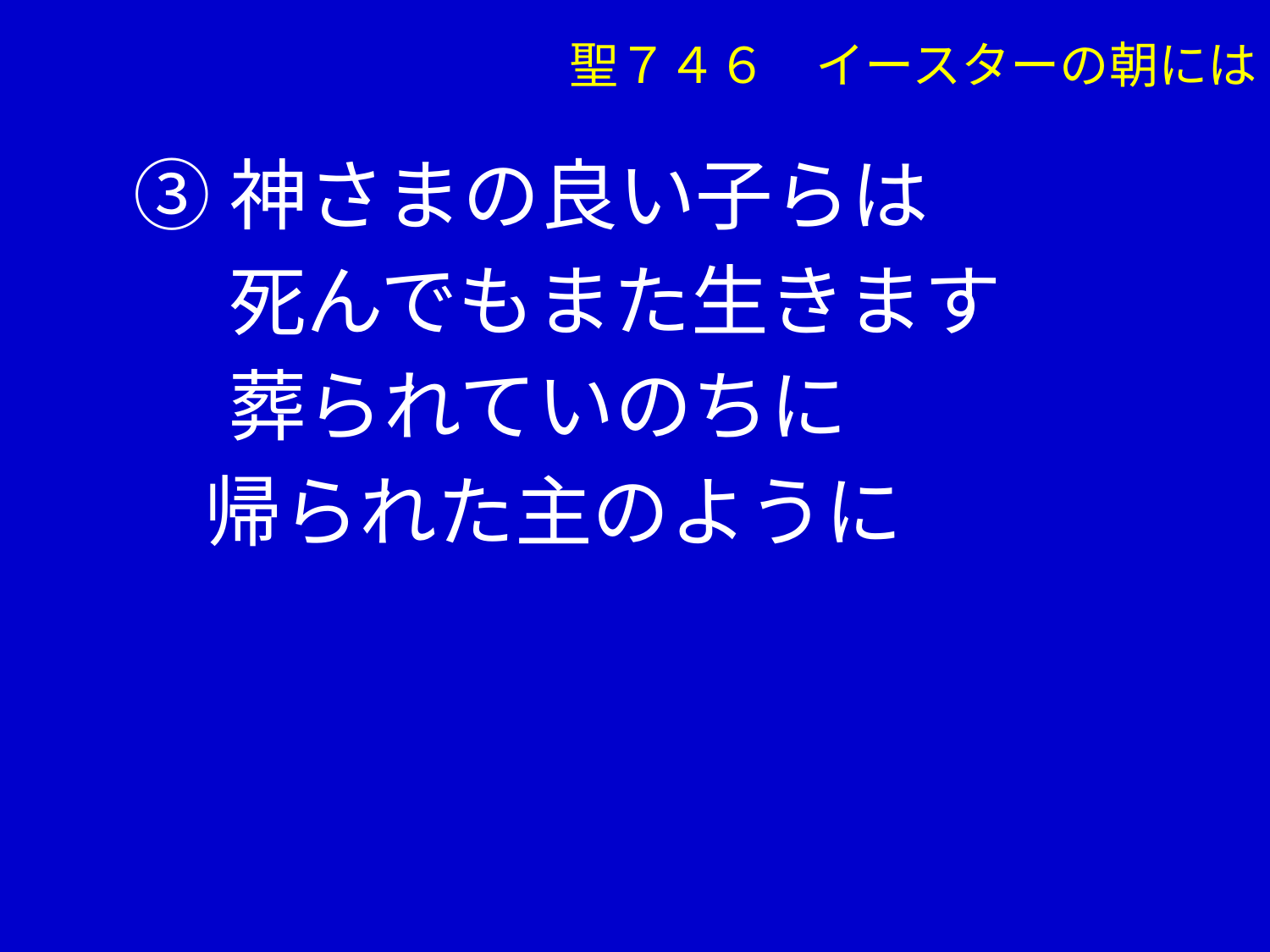

聖７４６　イースターの朝には
③神さまの良い子らは
　 死んでもまた生きます
　 葬られていのちに
   帰られた主のように